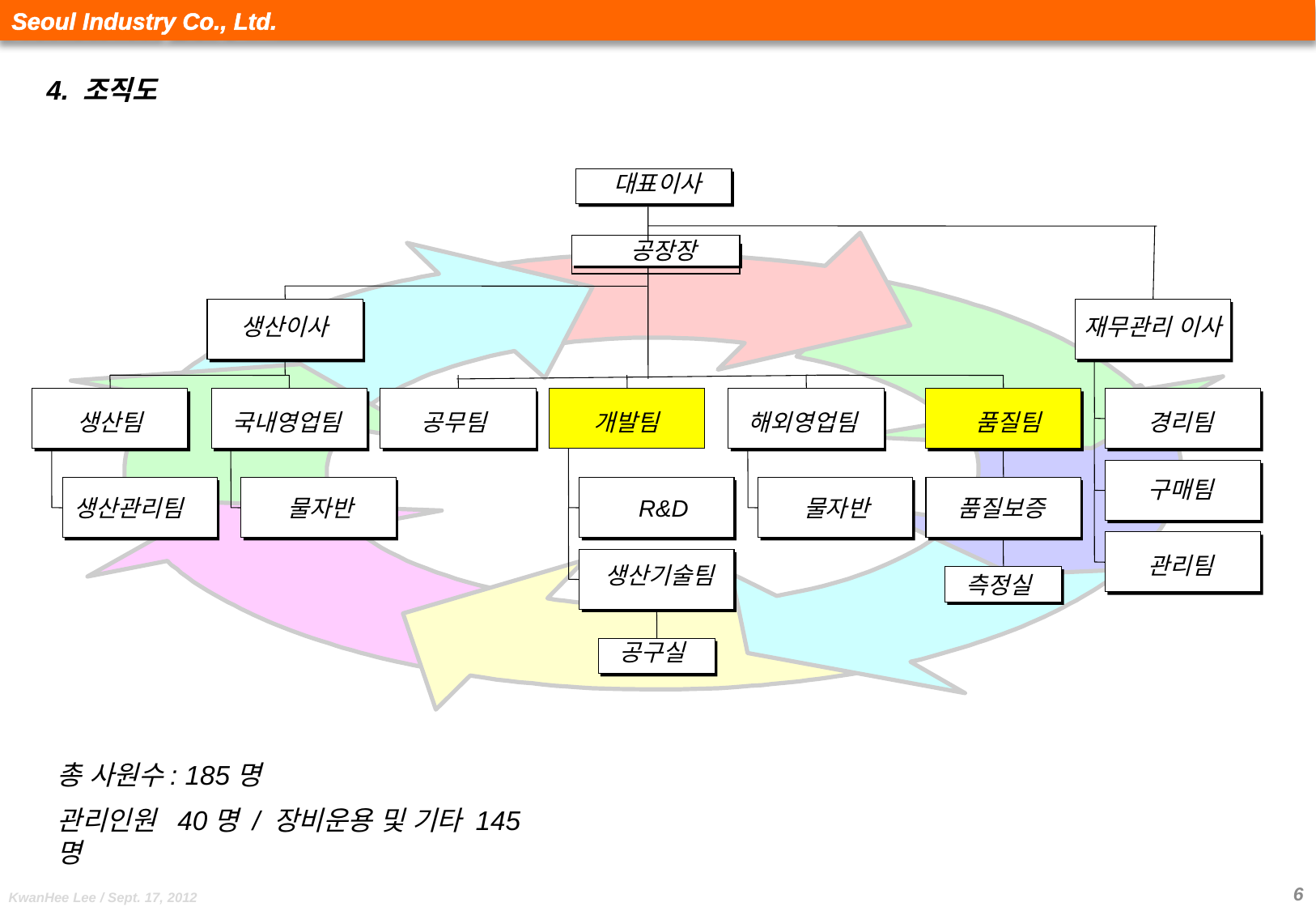

4. 조직도
대표이사

 공장장

생산이사
재무관리 이사

생산팀
국내영업팀
공무팀
개발팀
해외영업팀
품질팀
경리팀

구매팀

생산관리팀
물자반
R&D
물자반
품질보증

관리팀

생산기술팀

측정실

공구실

총 사원수: 185명
관리인원  40명 / 장비운용 및 기타 145명
6